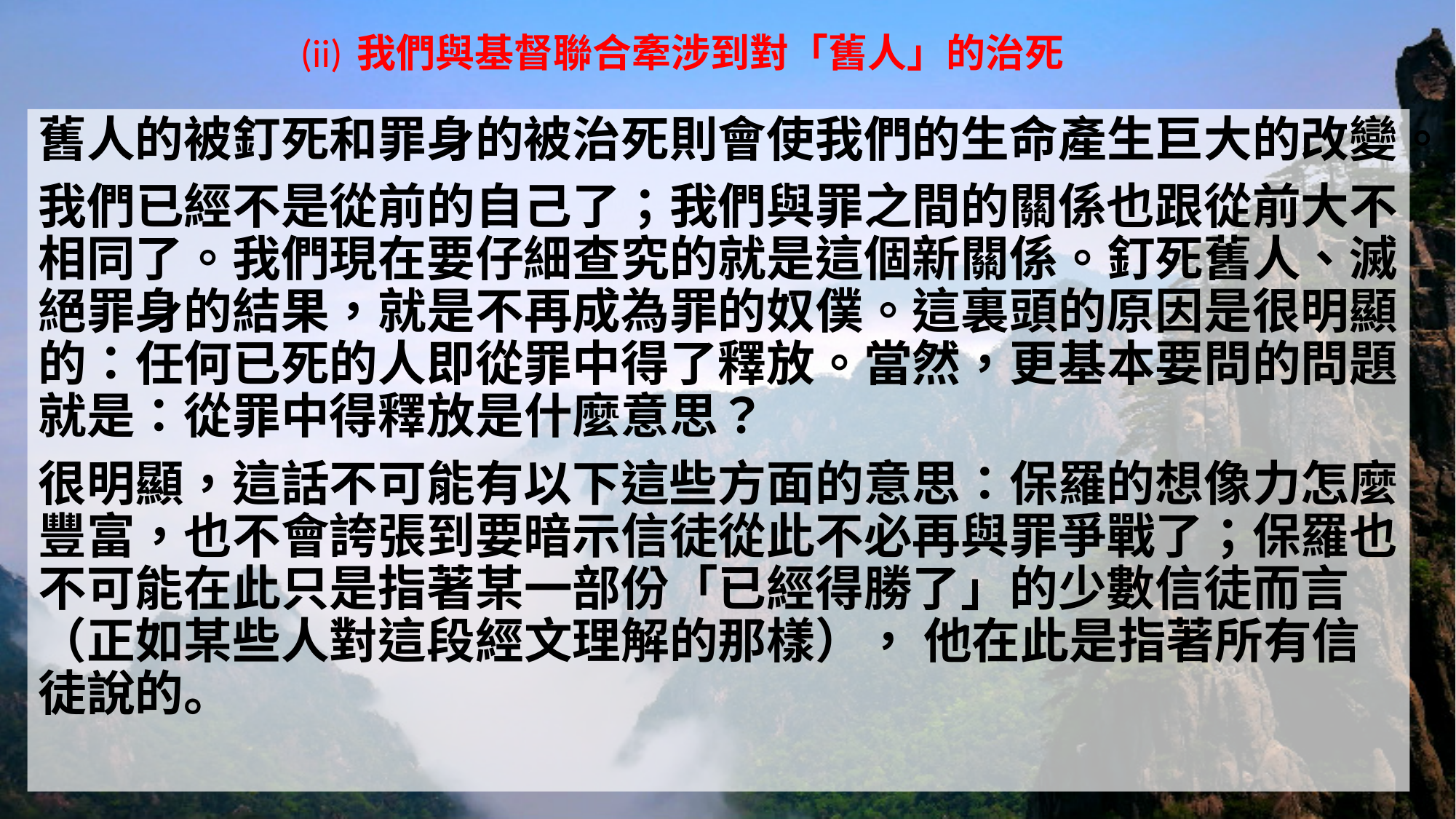

# (ii) 我們與基督聯合牽涉到對「舊人」的治死
舊人的被釘死和罪身的被治死則會使我們的生命產生巨大的改變。
我們已經不是從前的自己了；我們與罪之間的關係也跟從前大不相同了。我們現在要仔細查究的就是這個新關係。釘死舊人、滅絕罪身的結果，就是不再成為罪的奴僕。這裏頭的原因是很明顯的：任何已死的人即從罪中得了釋放。當然，更基本要問的問題就是：從罪中得釋放是什麼意思？
很明顯，這話不可能有以下這些方面的意思：保羅的想像力怎麼豐富，也不會誇張到要暗示信徒從此不必再與罪爭戰了；保羅也不可能在此只是指著某一部份「已經得勝了」的少數信徒而言（正如某些人對這段經文理解的那樣）， 他在此是指著所有信徒說的。